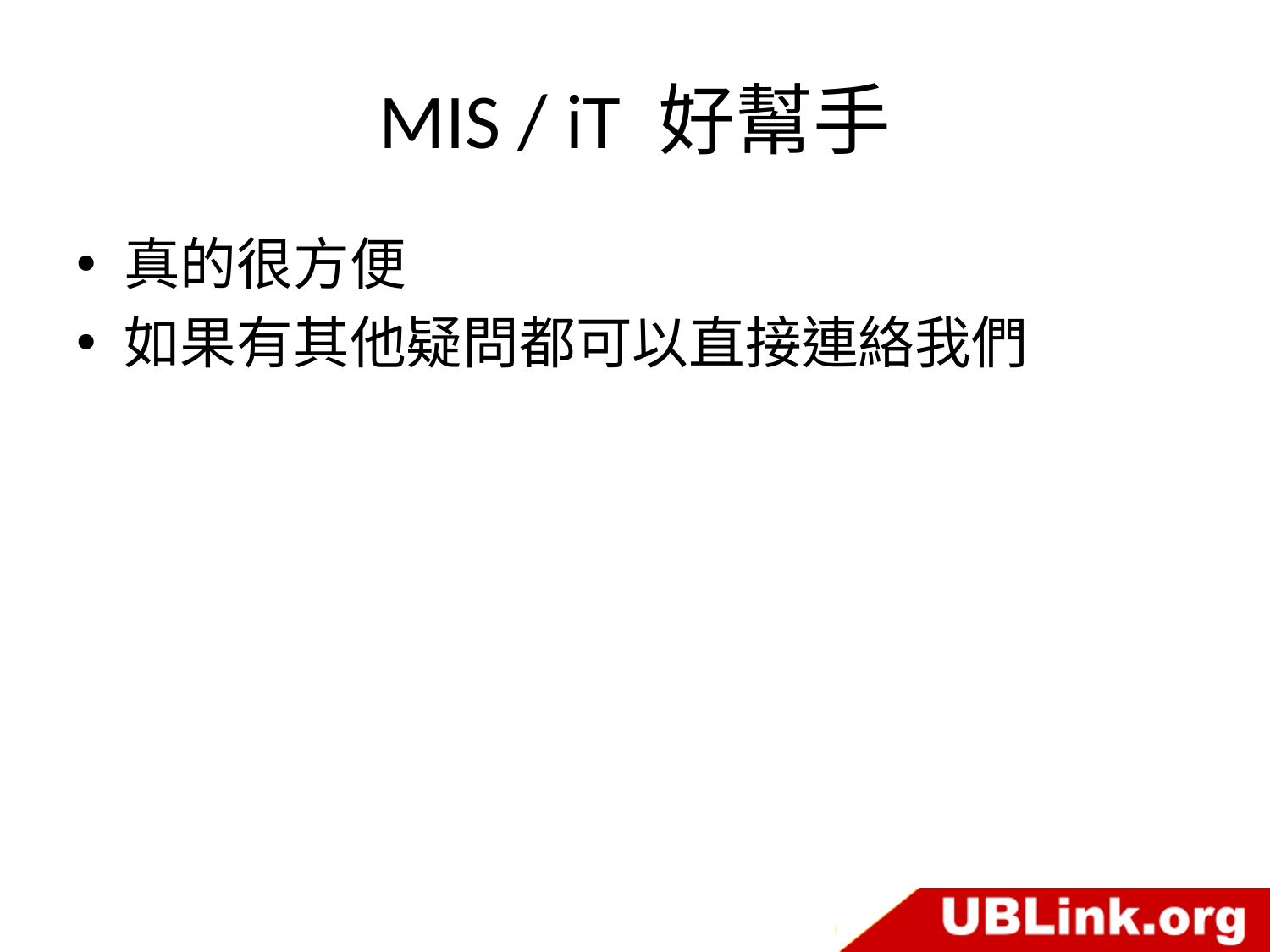

# MIS / iT 好幫手
真的很方便
如果有其他疑問都可以直接連絡我們